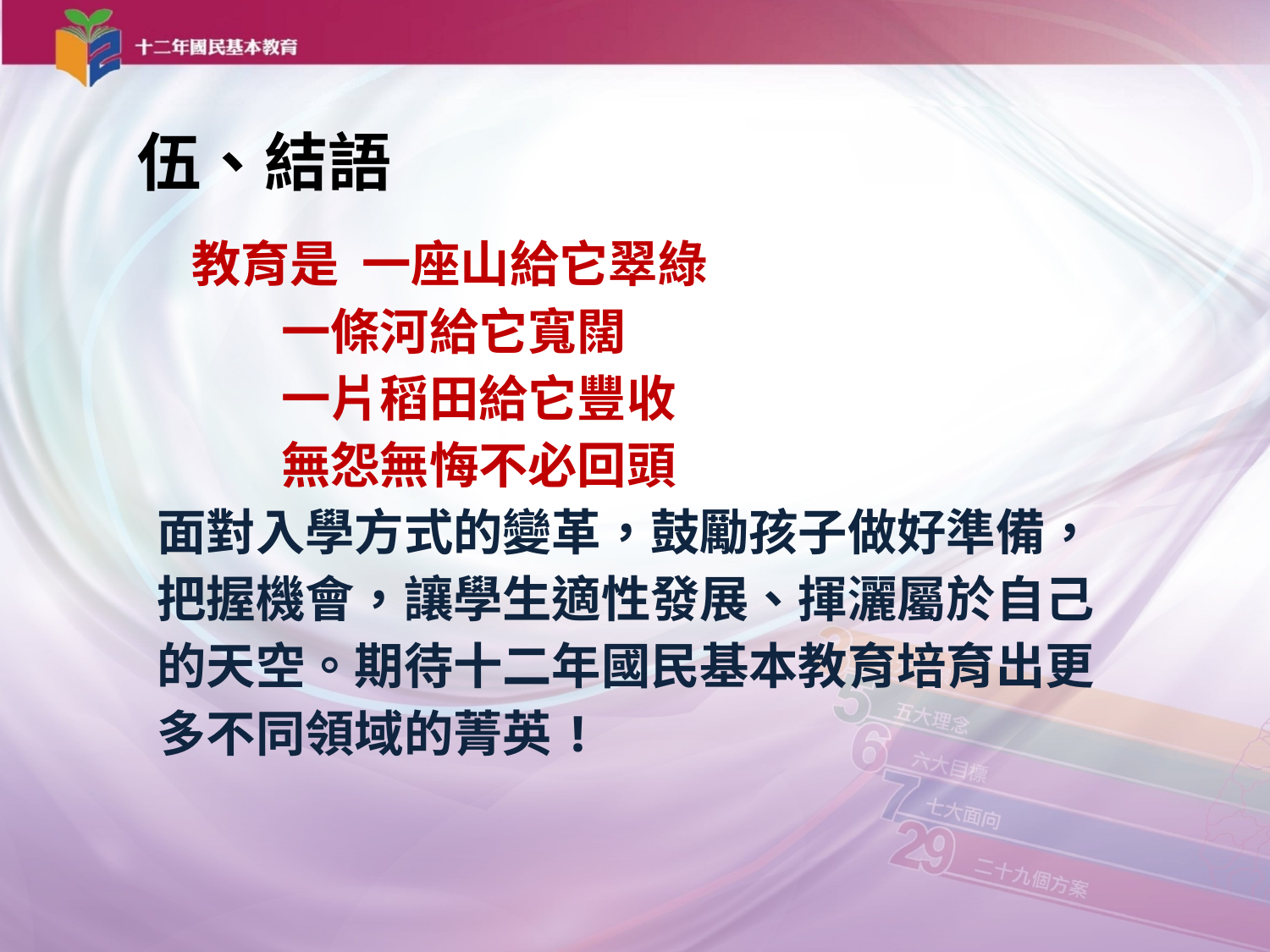

伍、結語
  教育是  一座山給它翠綠
          一條河給它寬闊
          一片稻田給它豐收
          無怨無悔不必回頭
面對入學方式的變革，鼓勵孩子做好準備，把握機會，讓學生適性發展、揮灑屬於自己的天空。期待十二年國民基本教育培育出更多不同領域的菁英!